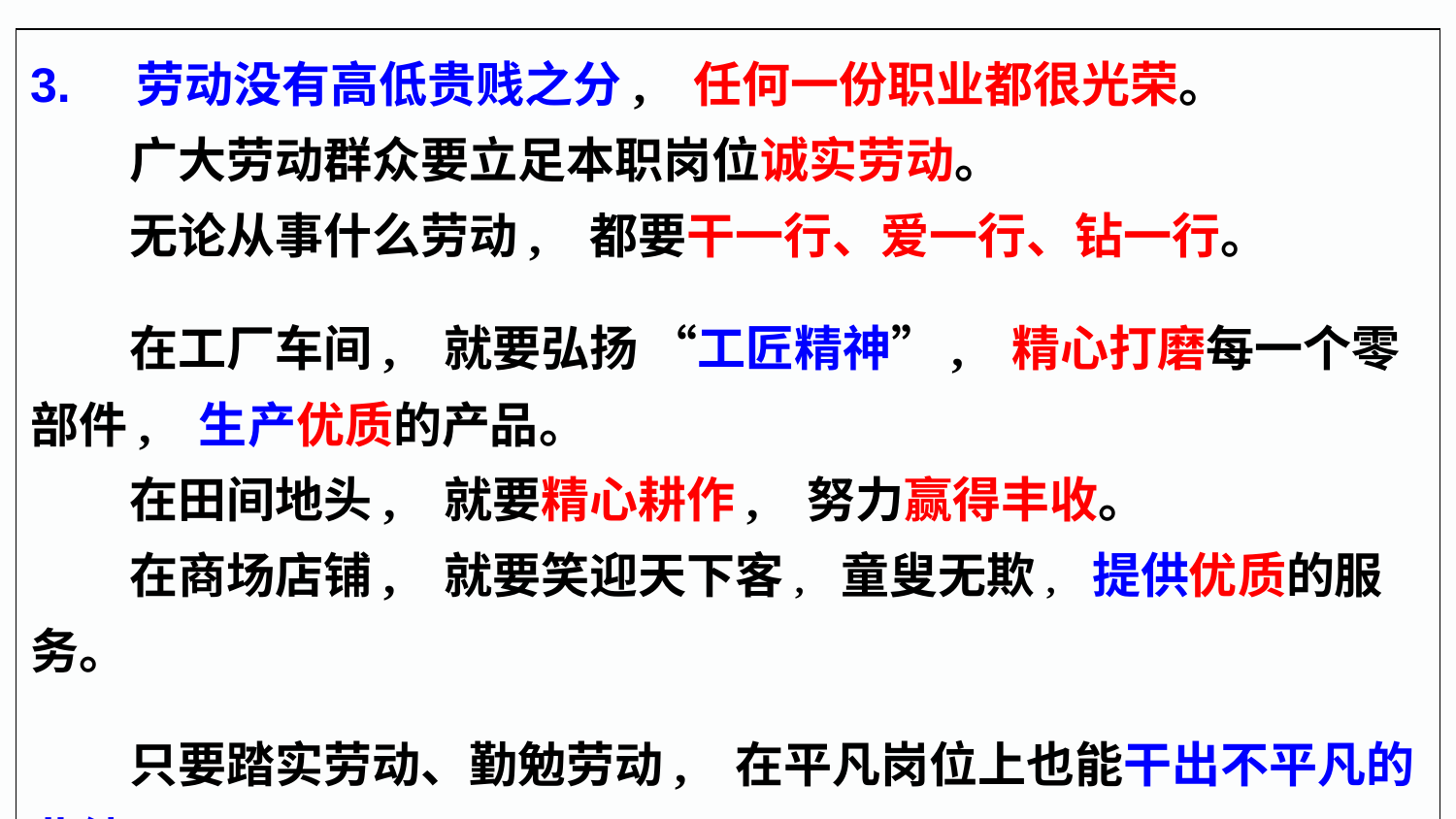

3.    劳动没有高低贵贱之分,   任何一份职业都很光荣。
        广大劳动群众要立足本职岗位诚实劳动。
        无论从事什么劳动,   都要干一行、爱一行、钻一行。

        在工厂车间,   就要弘扬 “工匠精神”,   精心打磨每一个零部件,   生产优质的产品。
        在田间地头,   就要精心耕作,   努力赢得丰收。
        在商场店铺,   就要笑迎天下客,   童叟无欺,   提供优质的服务。

        只要踏实劳动、勤勉劳动,   在平凡岗位上也能干出不平凡的业绩。